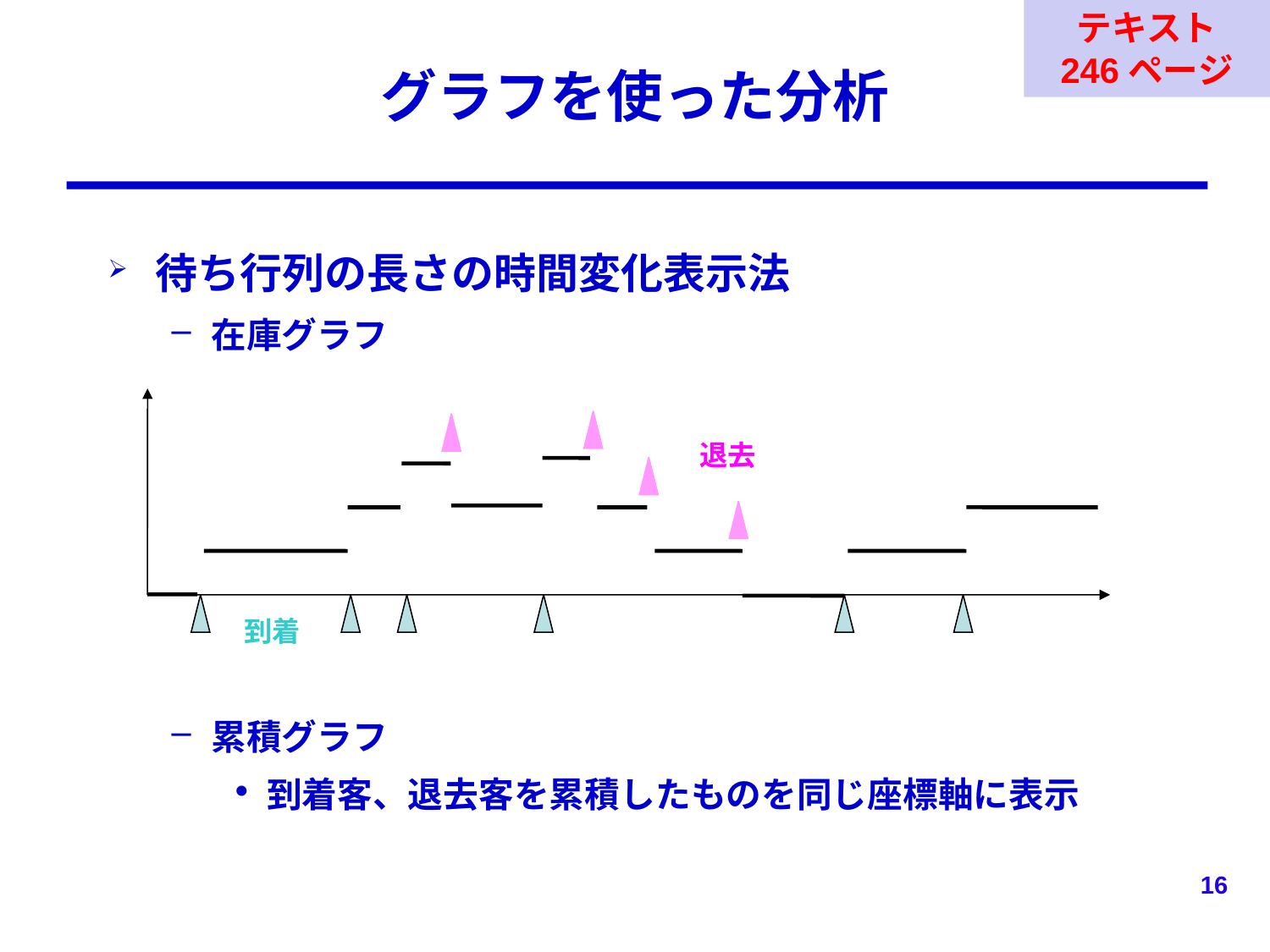

テキスト
246ページ
# グラフを使った分析
待ち行列の長さの時間変化表示法
在庫グラフ

累積グラフ
到着客、退去客を累積したものを同じ座標軸に表示

退去

到着
16